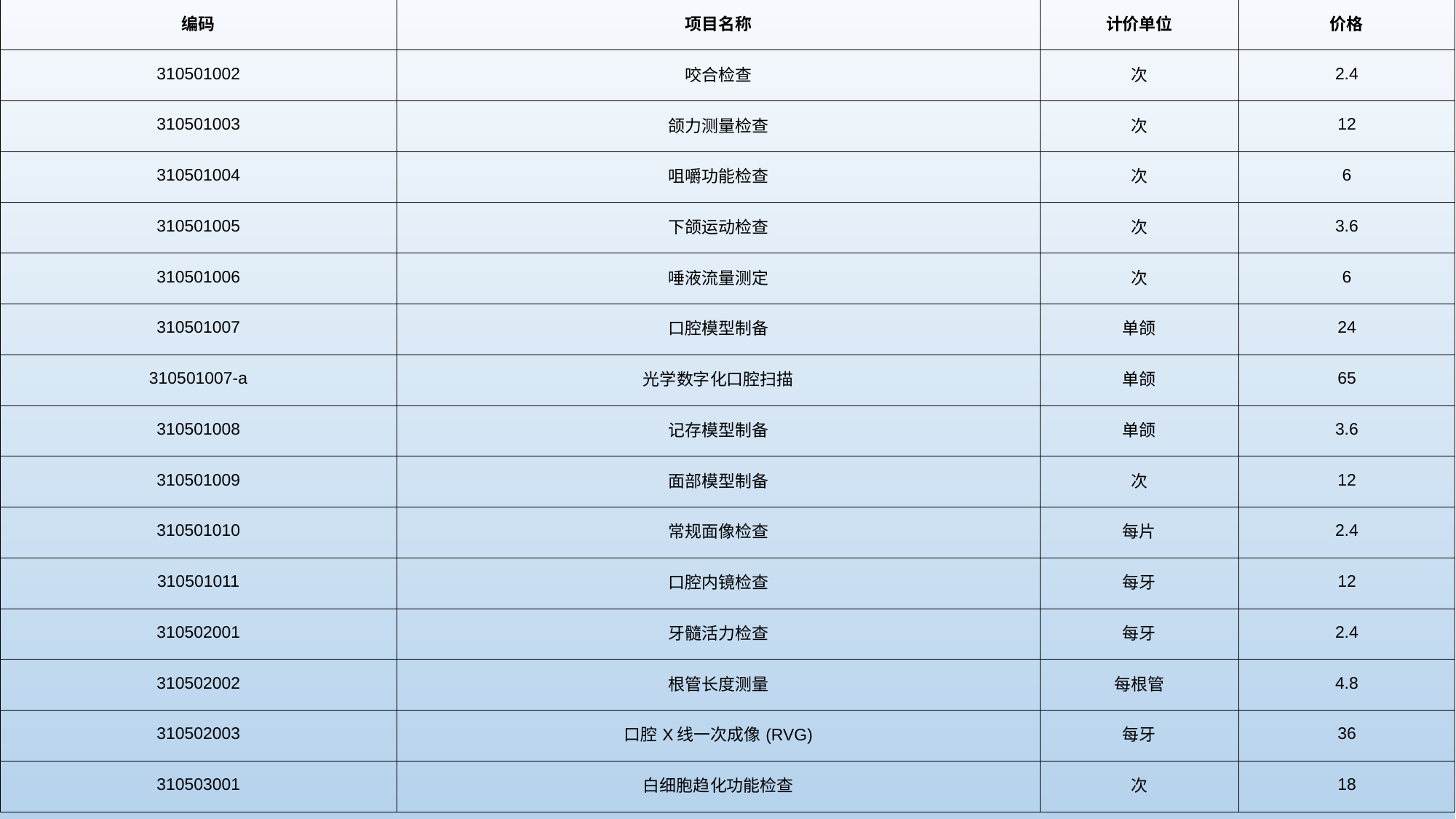

| 编码 | 项目名称 | 计价单位 | 价格 |
| --- | --- | --- | --- |
| 310501002 | 咬合检查 | 次 | 2.4 |
| 310501003 | 颌力测量检查 | 次 | 12 |
| 310501004 | 咀嚼功能检查 | 次 | 6 |
| 310501005 | 下颌运动检查 | 次 | 3.6 |
| 310501006 | 唾液流量测定 | 次 | 6 |
| 310501007 | 口腔模型制备 | 单颌 | 24 |
| 310501007-a | 光学数字化口腔扫描 | 单颌 | 65 |
| 310501008 | 记存模型制备 | 单颌 | 3.6 |
| 310501009 | 面部模型制备 | 次 | 12 |
| 310501010 | 常规面像检查 | 每片 | 2.4 |
| 310501011 | 口腔内镜检查 | 每牙 | 12 |
| 310502001 | 牙髓活力检查 | 每牙 | 2.4 |
| 310502002 | 根管长度测量 | 每根管 | 4.8 |
| 310502003 | 口腔X线一次成像(RVG) | 每牙 | 36 |
| 310503001 | 白细胞趋化功能检查 | 次 | 18 |